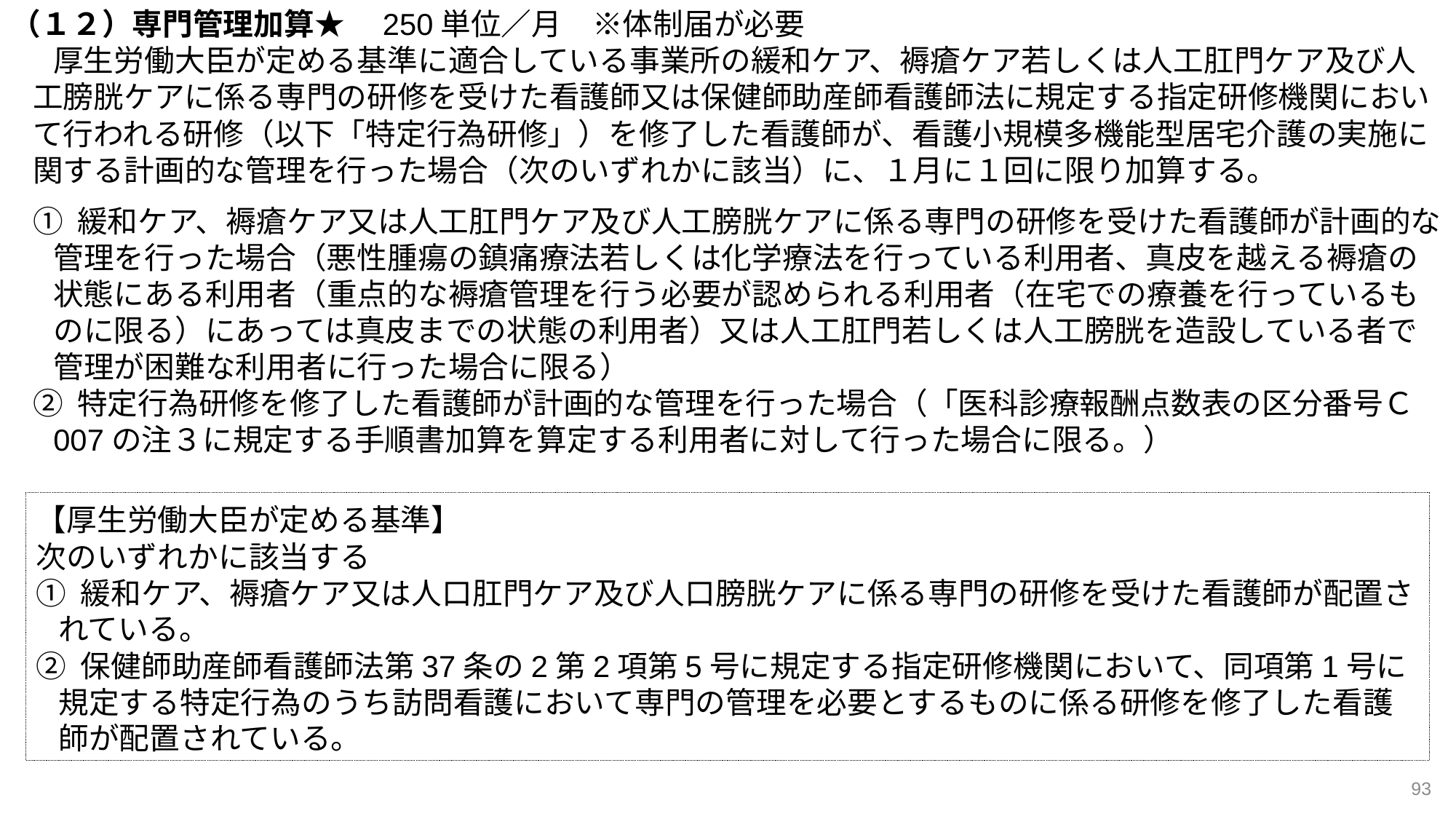

（１２）専門管理加算★　250単位／月　※体制届が必要
厚生労働大臣が定める基準に適合している事業所の緩和ケア、褥瘡ケア若しくは人工肛門ケア及び人工膀胱ケアに係る専門の研修を受けた看護師又は保健師助産師看護師法に規定する指定研修機関において行われる研修（以下「特定行為研修」）を修了した看護師が、看護小規模多機能型居宅介護の実施に関する計画的な管理を行った場合（次のいずれかに該当）に、１月に１回に限り加算する。

① 緩和ケア、褥瘡ケア又は人工肛門ケア及び人工膀胱ケアに係る専門の研修を受けた看護師が計画的な管理を行った場合（悪性腫瘍の鎮痛療法若しくは化学療法を行っている利用者、真皮を越える褥瘡の状態にある利用者（重点的な褥瘡管理を行う必要が認められる利用者（在宅での療養を行っているものに限る）にあっては真皮までの状態の利用者）又は人工肛門若しくは人工膀胱を造設している者で管理が困難な利用者に行った場合に限る）
② 特定行為研修を修了した看護師が計画的な管理を行った場合（「医科診療報酬点数表の区分番号Ｃ007の注３に規定する手順書加算を算定する利用者に対して行った場合に限る。）
【厚生労働大臣が定める基準】
次のいずれかに該当する
① 緩和ケア、褥瘡ケア又は人口肛門ケア及び人口膀胱ケアに係る専門の研修を受けた看護師が配置されている。
② 保健師助産師看護師法第37条の2第2項第5号に規定する指定研修機関において、同項第1号に規定する特定行為のうち訪問看護において専門の管理を必要とするものに係る研修を修了した看護師が配置されている。
93